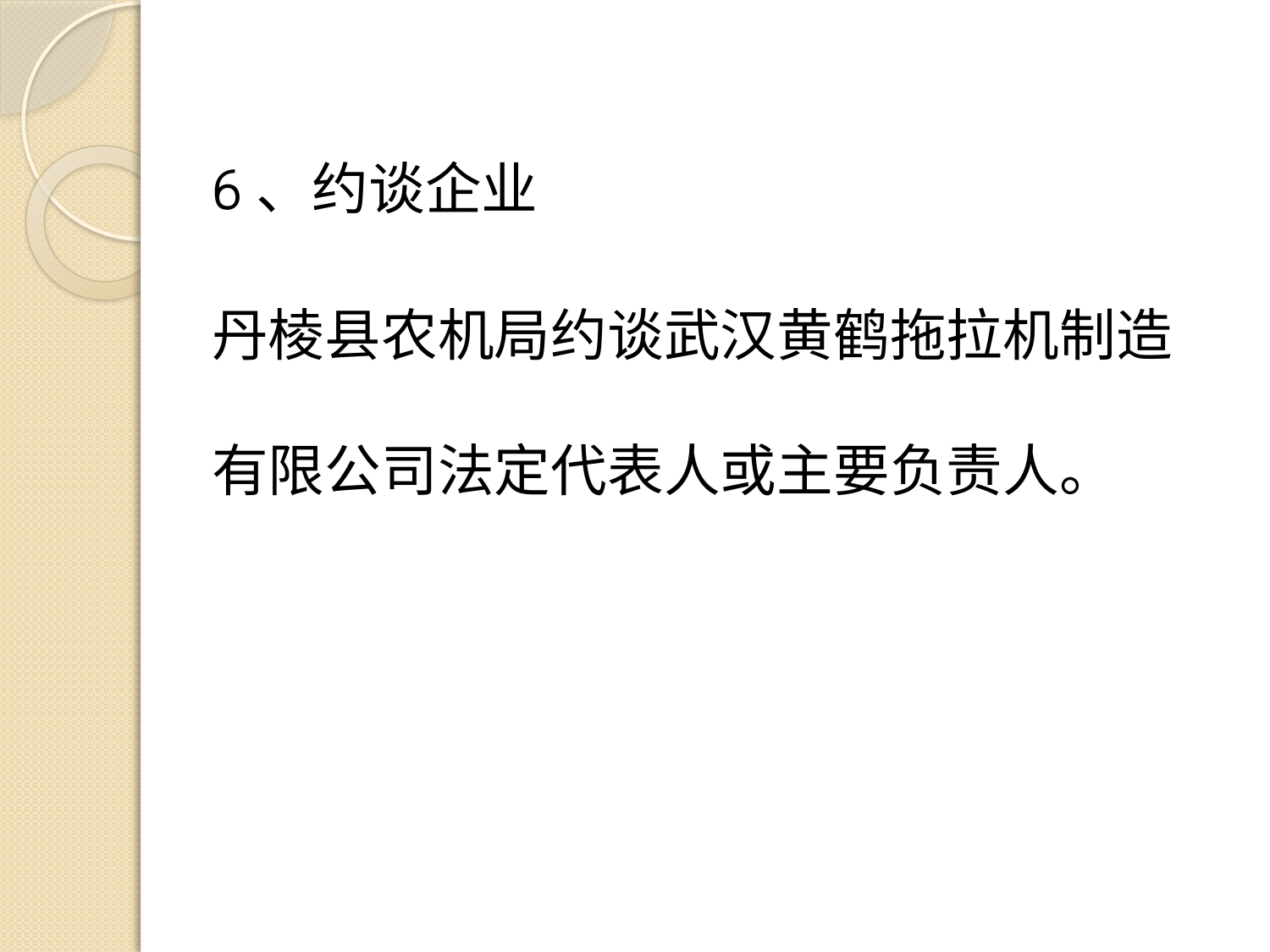

6、约谈企业
丹棱县农机局约谈武汉黄鹤拖拉机制造有限公司法定代表人或主要负责人。